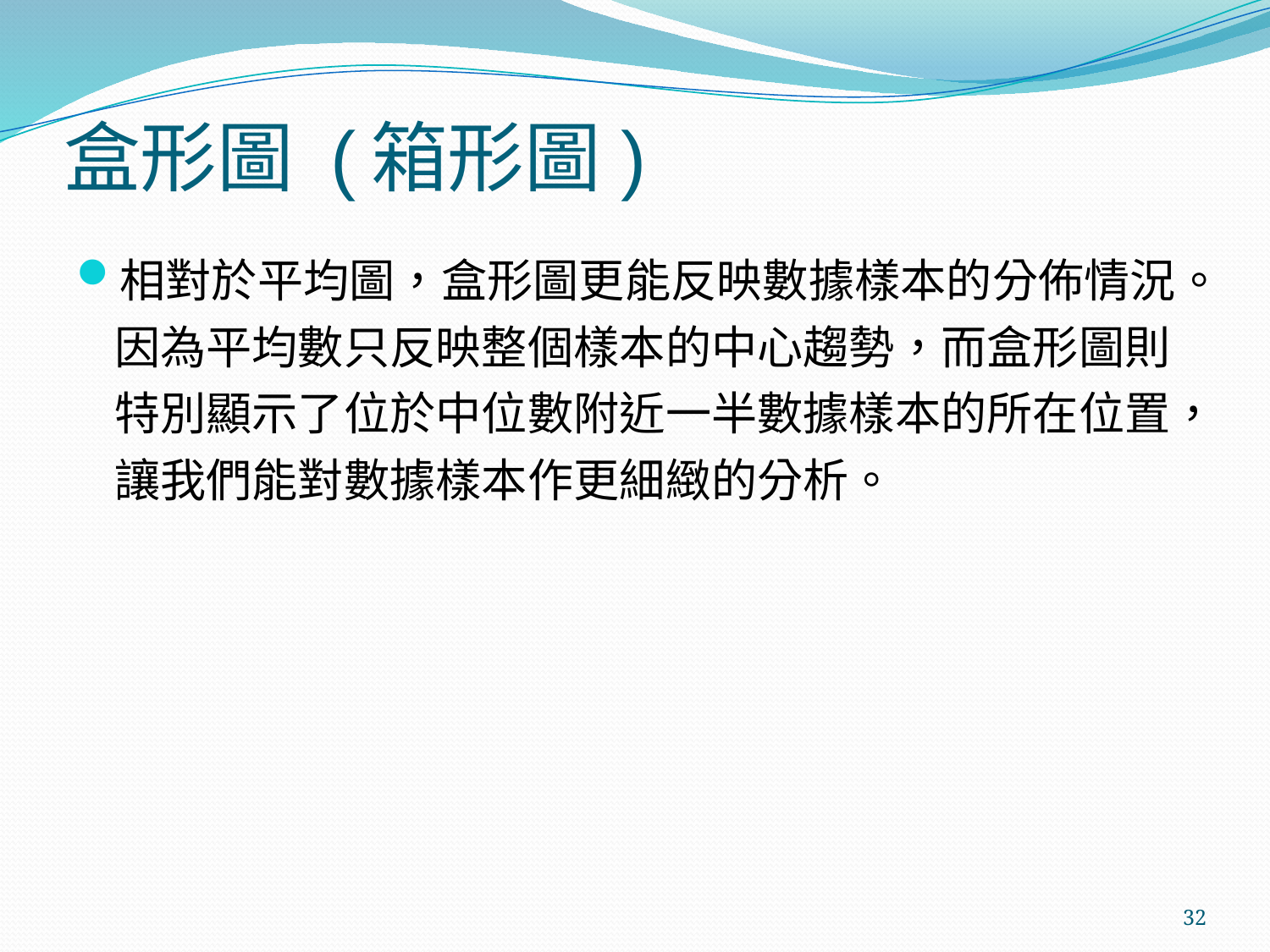

# 盒形圖 (箱形圖)
相對於平均圖，盒形圖更能反映數據樣本的分佈情況。因為平均數只反映整個樣本的中心趨勢，而盒形圖則特別顯示了位於中位數附近一半數據樣本的所在位置，讓我們能對數據樣本作更細緻的分析。
32